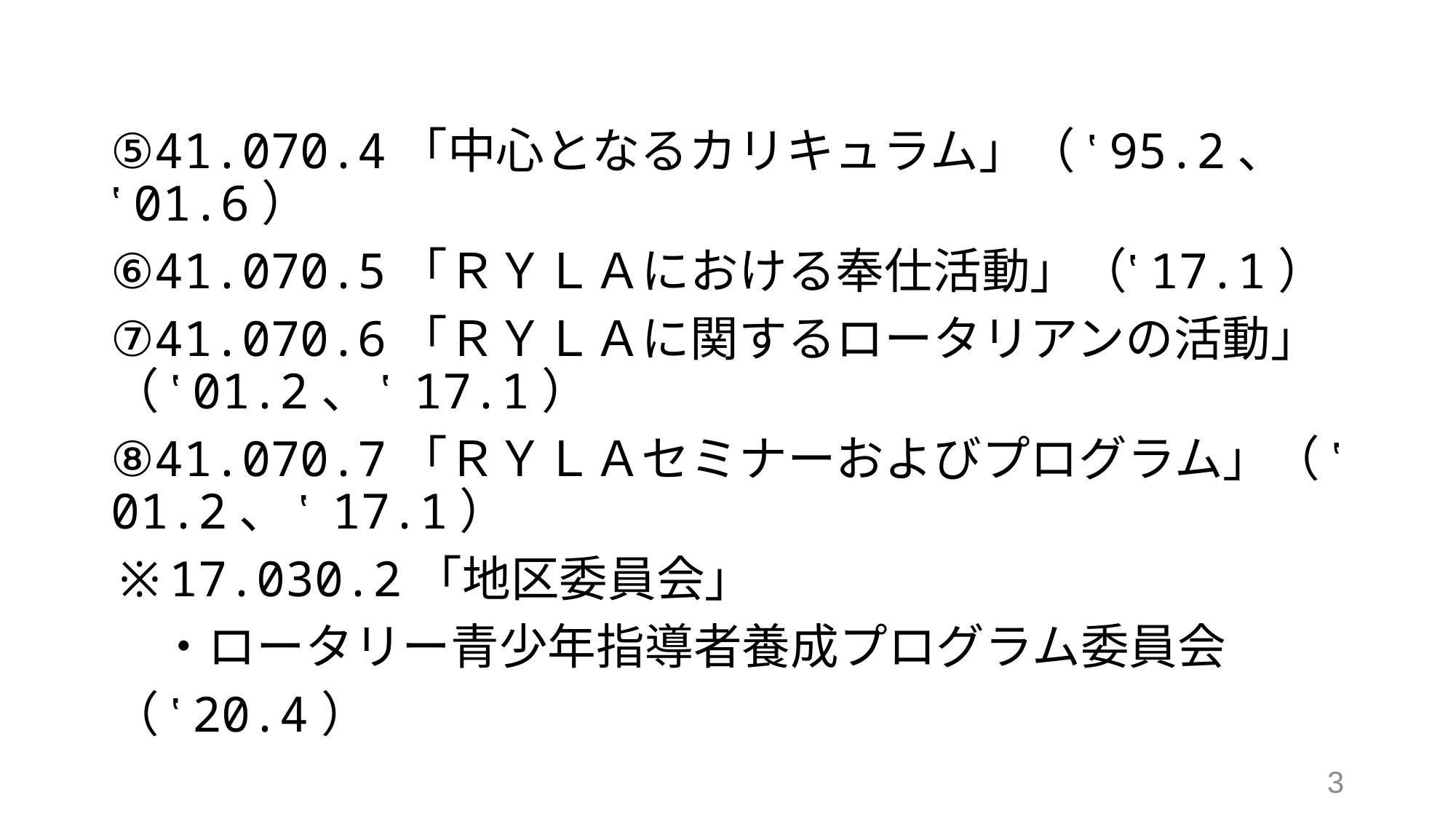

⑤41.070.4「中心となるカリキュラム」（ ‛95.2、 ‛01.6）
⑥41.070.5「ＲＹＬＡにおける奉仕活動」（‛17.1）
⑦41.070.6「ＲＹＬＡに関するロータリアンの活動」（ ‛01.2、 ‛ 17.1）
⑧41.070.7「ＲＹＬＡセミナーおよびプログラム」（ ‛01.2、 ‛ 17.1）
※17.030.2「地区委員会」
　・ロータリー青少年指導者養成プログラム委員会
（ ‛20.4）
3